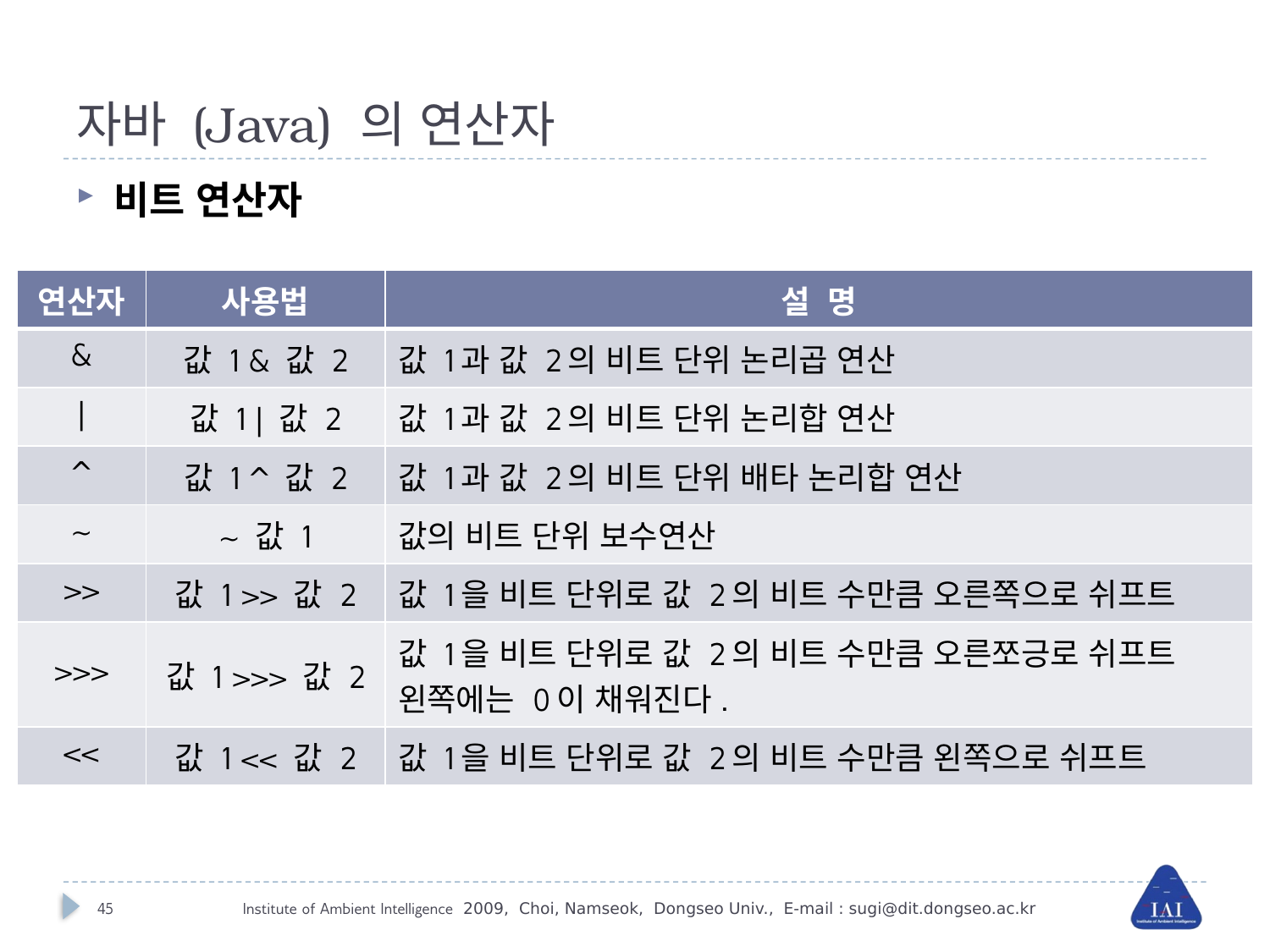

# 자바 (Java) 의 연산자
비트 연산자
| 연산자 | 사용법 | 설 명 |
| --- | --- | --- |
| & | 값 1 & 값 2 | 값 1과 값 2의 비트 단위 논리곱 연산 |
| | | 값 1 | 값 2 | 값 1과 값 2의 비트 단위 논리합 연산 |
| ^ | 값 1 ^ 값 2 | 값 1과 값 2의 비트 단위 배타 논리합 연산 |
| ~ | ~ 값 1 | 값의 비트 단위 보수연산 |
| >> | 값 1 >> 값 2 | 값 1을 비트 단위로 값 2의 비트 수만큼 오른쪽으로 쉬프트 |
| >>> | 값 1 >>> 값 2 | 값 1을 비트 단위로 값 2의 비트 수만큼 오른쪼긍로 쉬프트 왼쪽에는 0이 채워진다. |
| << | 값 1 << 값 2 | 값 1을 비트 단위로 값 2의 비트 수만큼 왼쪽으로 쉬프트 |